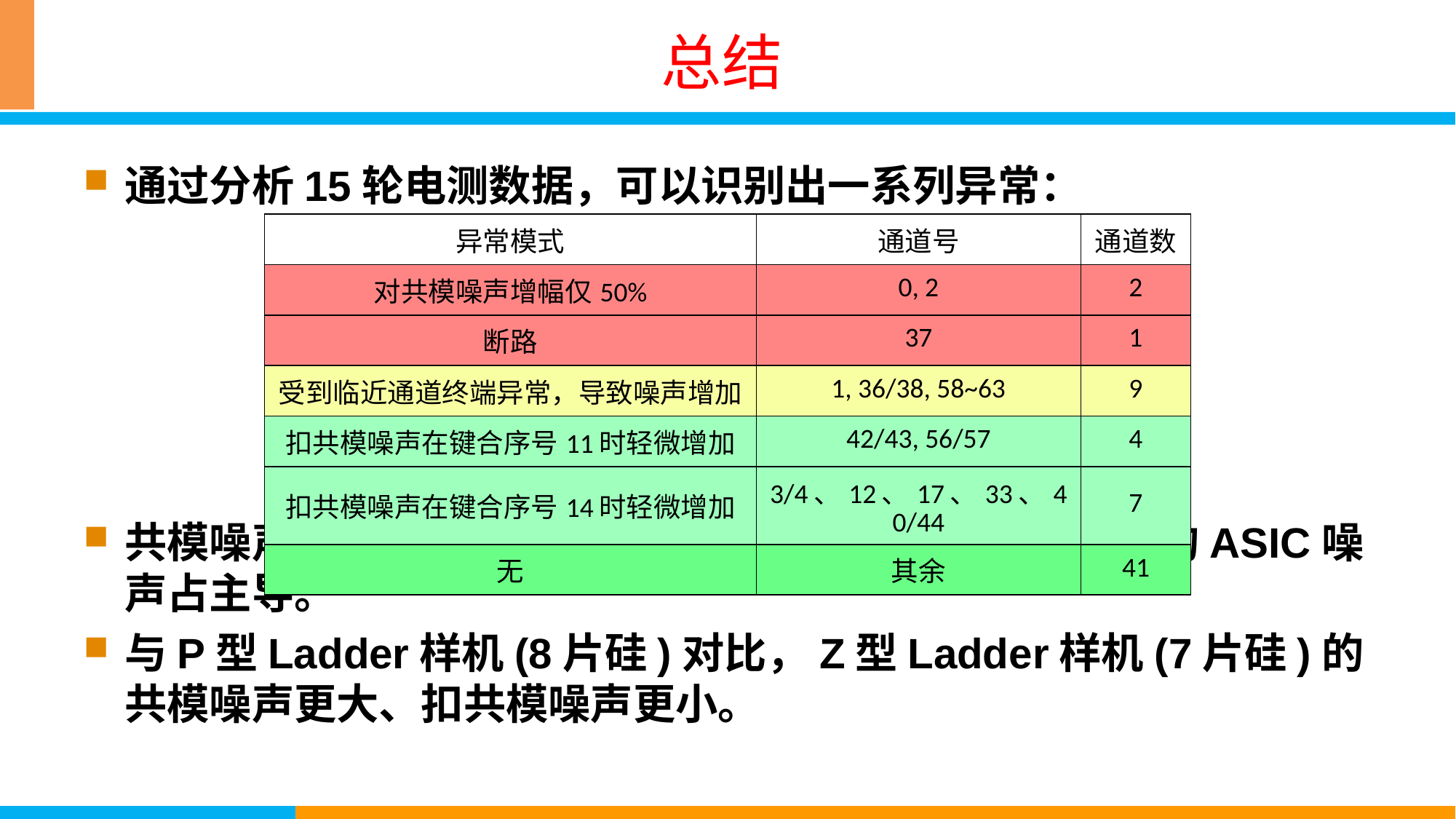

# 总结
通过分析15轮电测数据，可以识别出一系列异常：

共模噪声几乎线性于硅片/Z型走线数量，暗示电容贡献的ASIC噪声占主导。
与P型Ladder样机(8片硅)对比，Z型Ladder样机(7片硅)的共模噪声更大、扣共模噪声更小。
| 异常模式 | 通道号 | 通道数 |
| --- | --- | --- |
| 对共模噪声增幅仅50% | 0, 2 | 2 |
| 断路 | 37 | 1 |
| 受到临近通道终端异常，导致噪声增加 | 1, 36/38, 58~63 | 9 |
| 扣共模噪声在键合序号11时轻微增加 | 42/43, 56/57 | 4 |
| 扣共模噪声在键合序号14时轻微增加 | 3/4、12、17、33、40/44 | 7 |
| 无 | 其余 | 41 |